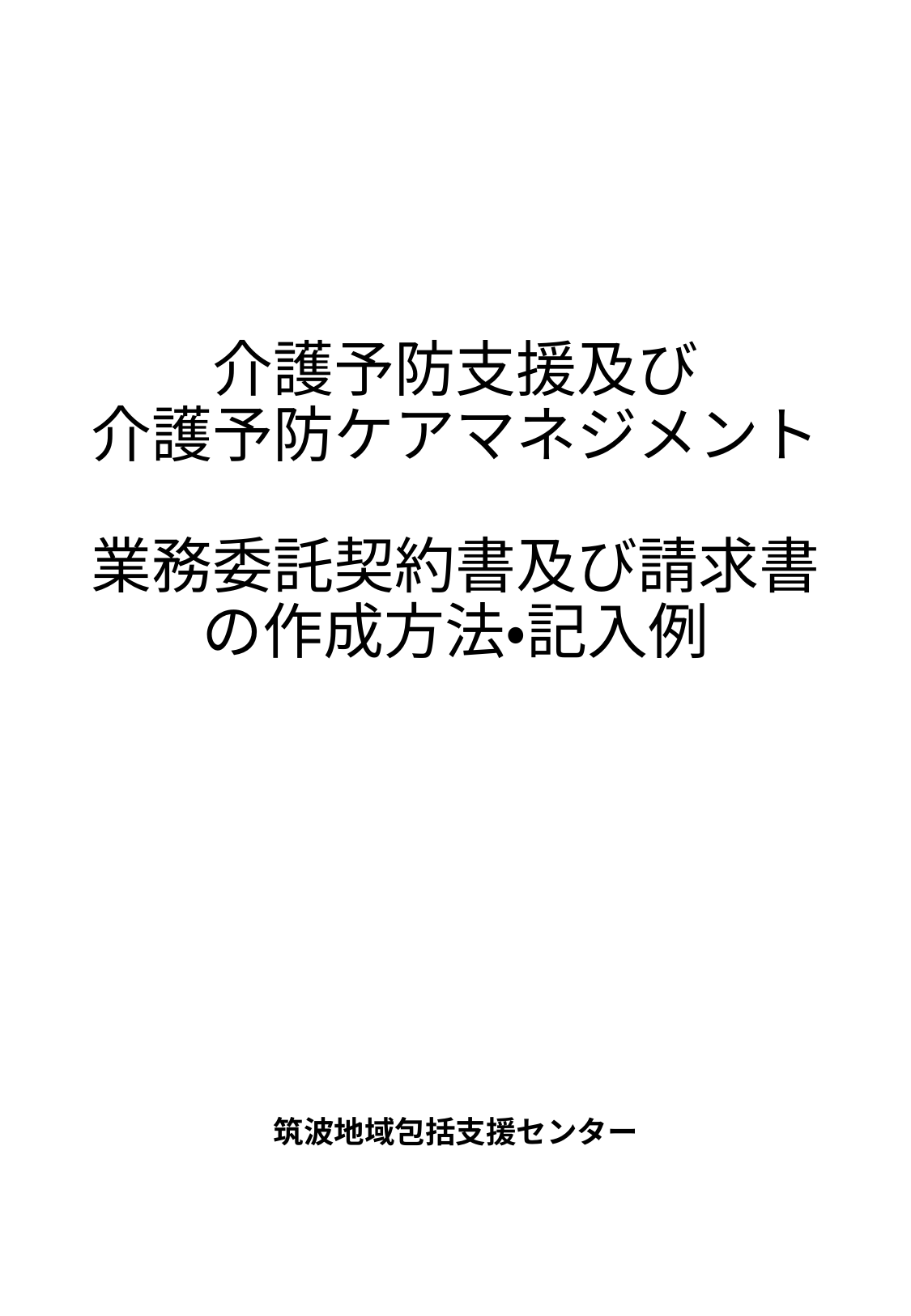

# 介護予防支援及び 介護予防ケアマネジメント 業務委託契約書及び請求書の作成方法・記入例
筑波地域包括支援センター